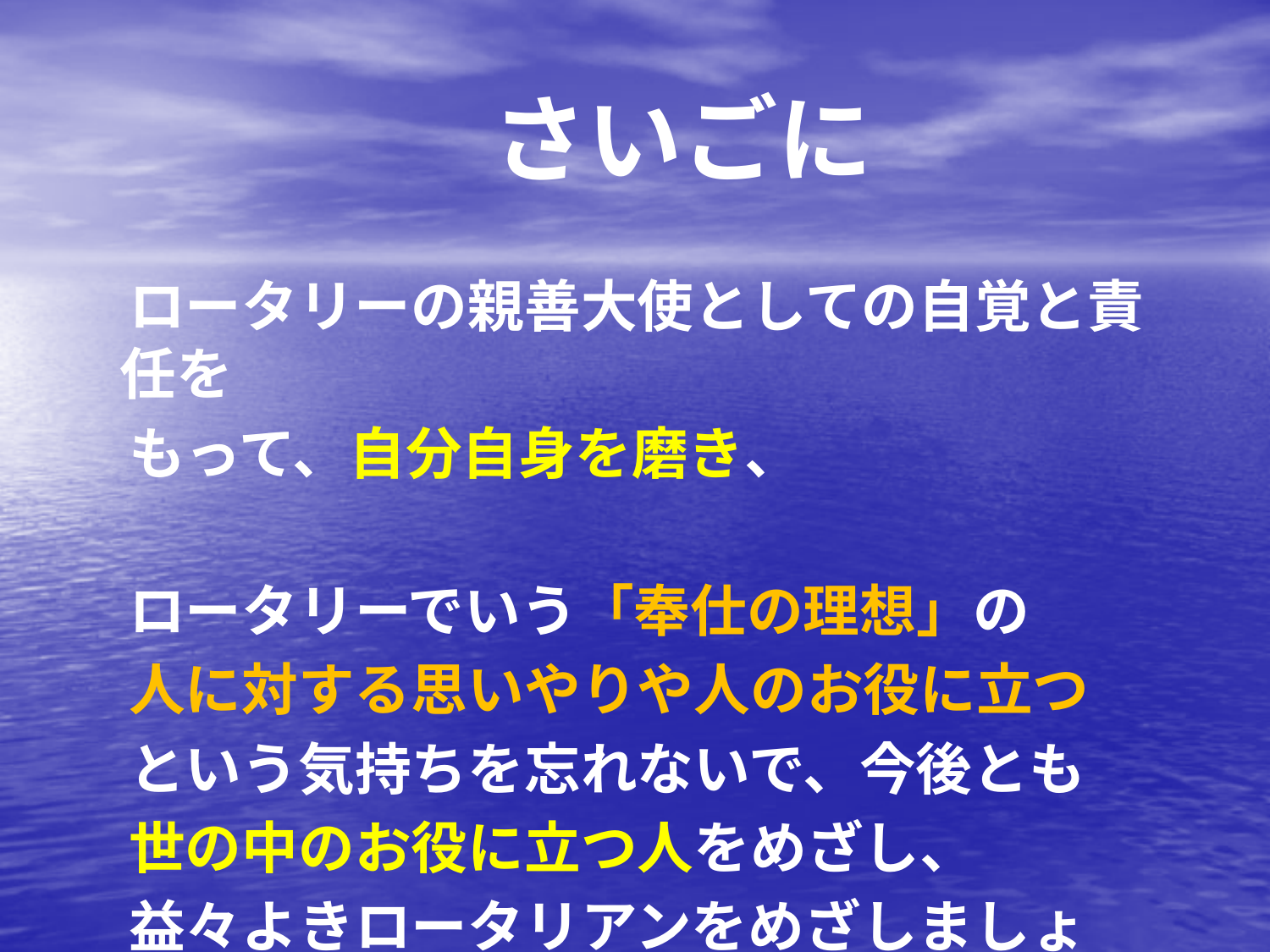

# さいごに
　ロータリーの親善大使としての自覚と責任を
　もって、自分自身を磨き、

　ロータリーでいう「奉仕の理想」の
　人に対する思いやりや人のお役に立つ
　という気持ちを忘れないで、今後とも
　世の中のお役に立つ人をめざし、
　益々よきロータリアンをめざしましょう。。